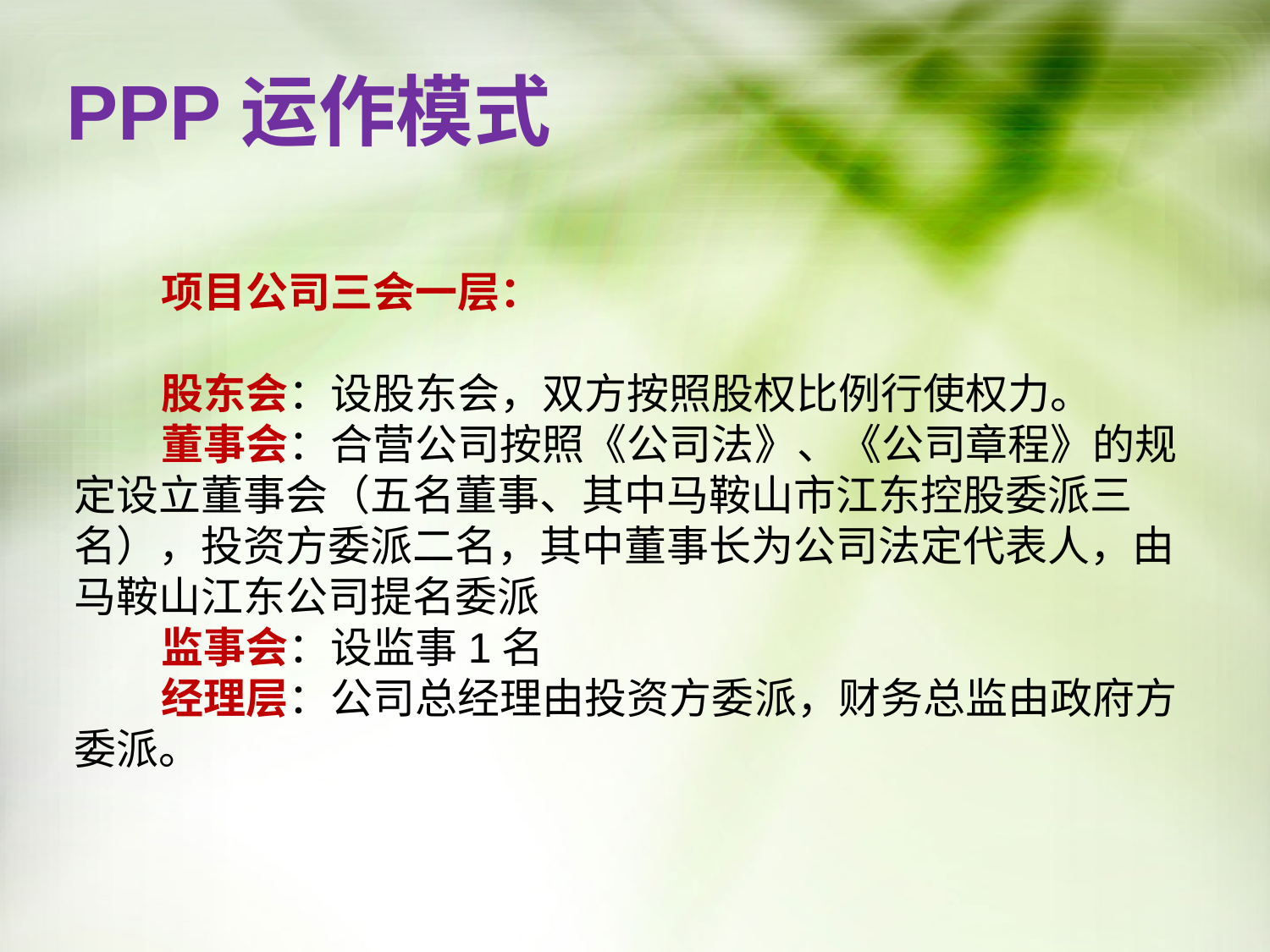

PPP运作模式
项目公司三会一层：

股东会：设股东会，双方按照股权比例行使权力。
董事会：合营公司按照《公司法》、《公司章程》的规定设立董事会（五名董事、其中马鞍山市江东控股委派三名），投资方委派二名，其中董事长为公司法定代表人，由马鞍山江东公司提名委派
监事会：设监事1名
经理层：公司总经理由投资方委派，财务总监由政府方委派。